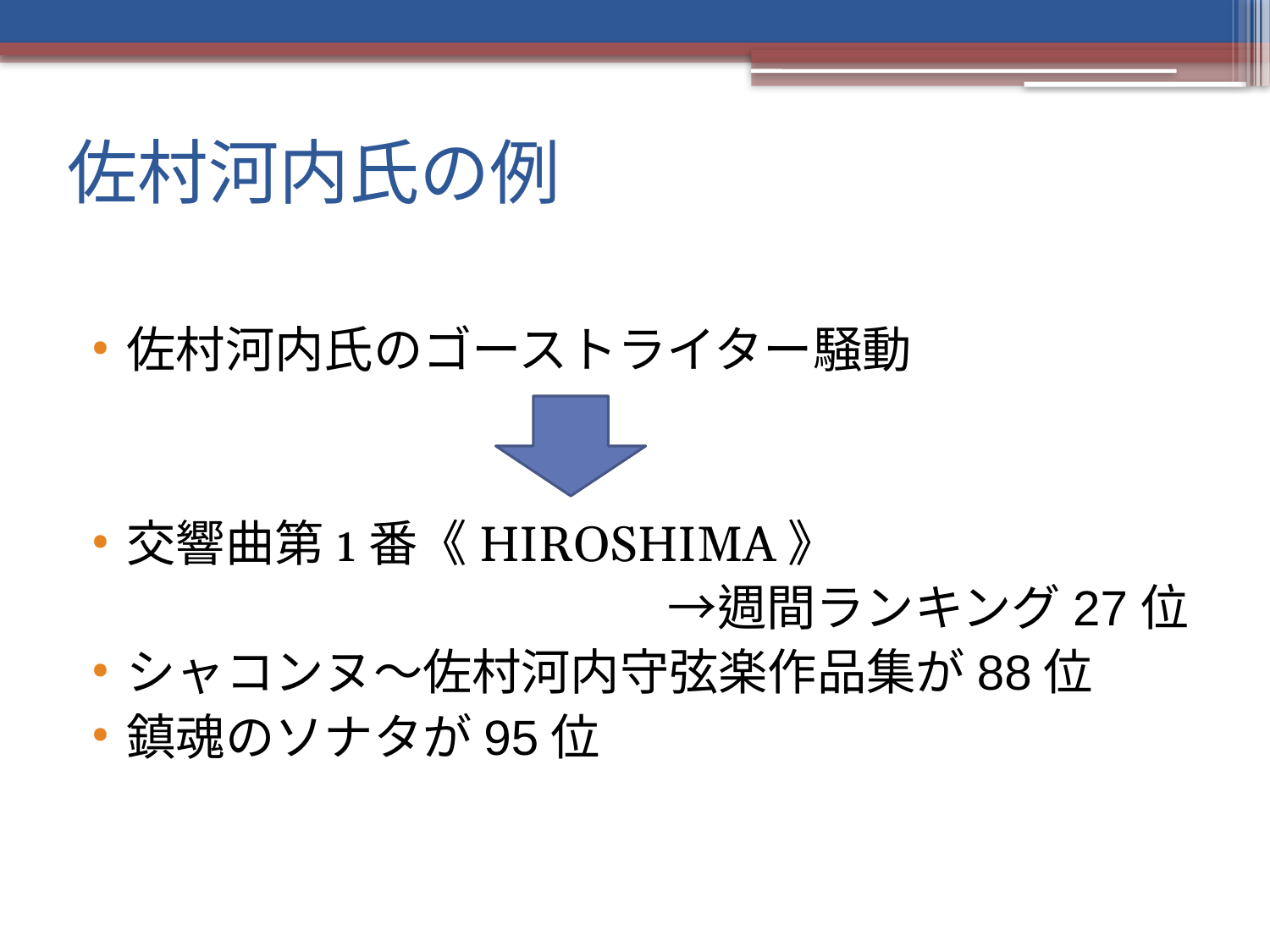

# 佐村河内氏の例
佐村河内氏のゴーストライター騒動

交響曲第1番《HIROSHIMA》
　　　　　　　　　　　　→週間ランキング27位
シャコンヌ～佐村河内守弦楽作品集が88位
鎮魂のソナタが95位